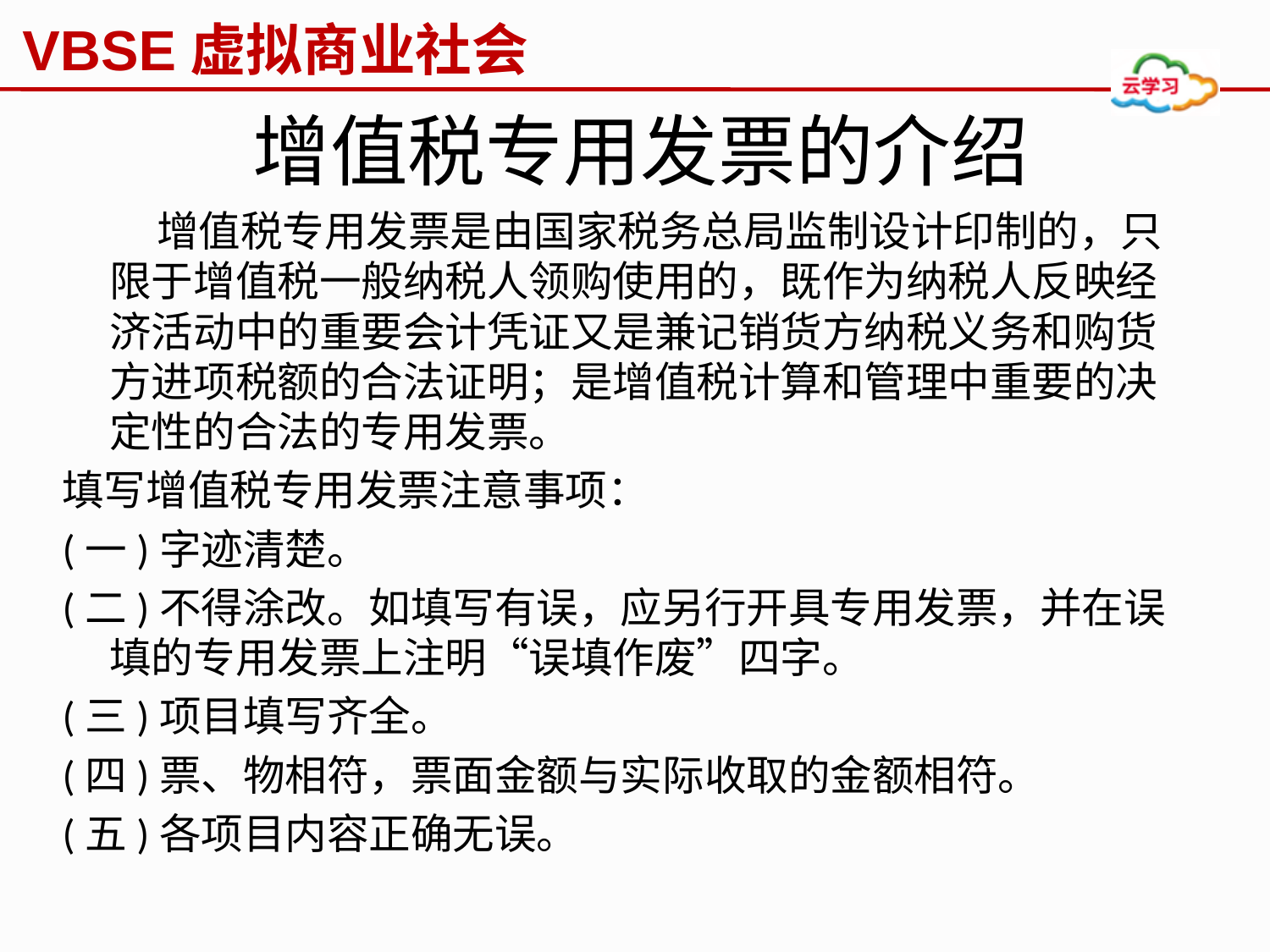

# 增值税专用发票的介绍
增值税专用发票是由国家税务总局监制设计印制的，只限于增值税一般纳税人领购使用的，既作为纳税人反映经济活动中的重要会计凭证又是兼记销货方纳税义务和购货方进项税额的合法证明；是增值税计算和管理中重要的决定性的合法的专用发票。
填写增值税专用发票注意事项：
(一)字迹清楚。
(二)不得涂改。如填写有误，应另行开具专用发票，并在误填的专用发票上注明“误填作废”四字。
(三)项目填写齐全。
(四)票、物相符，票面金额与实际收取的金额相符。
(五)各项目内容正确无误。